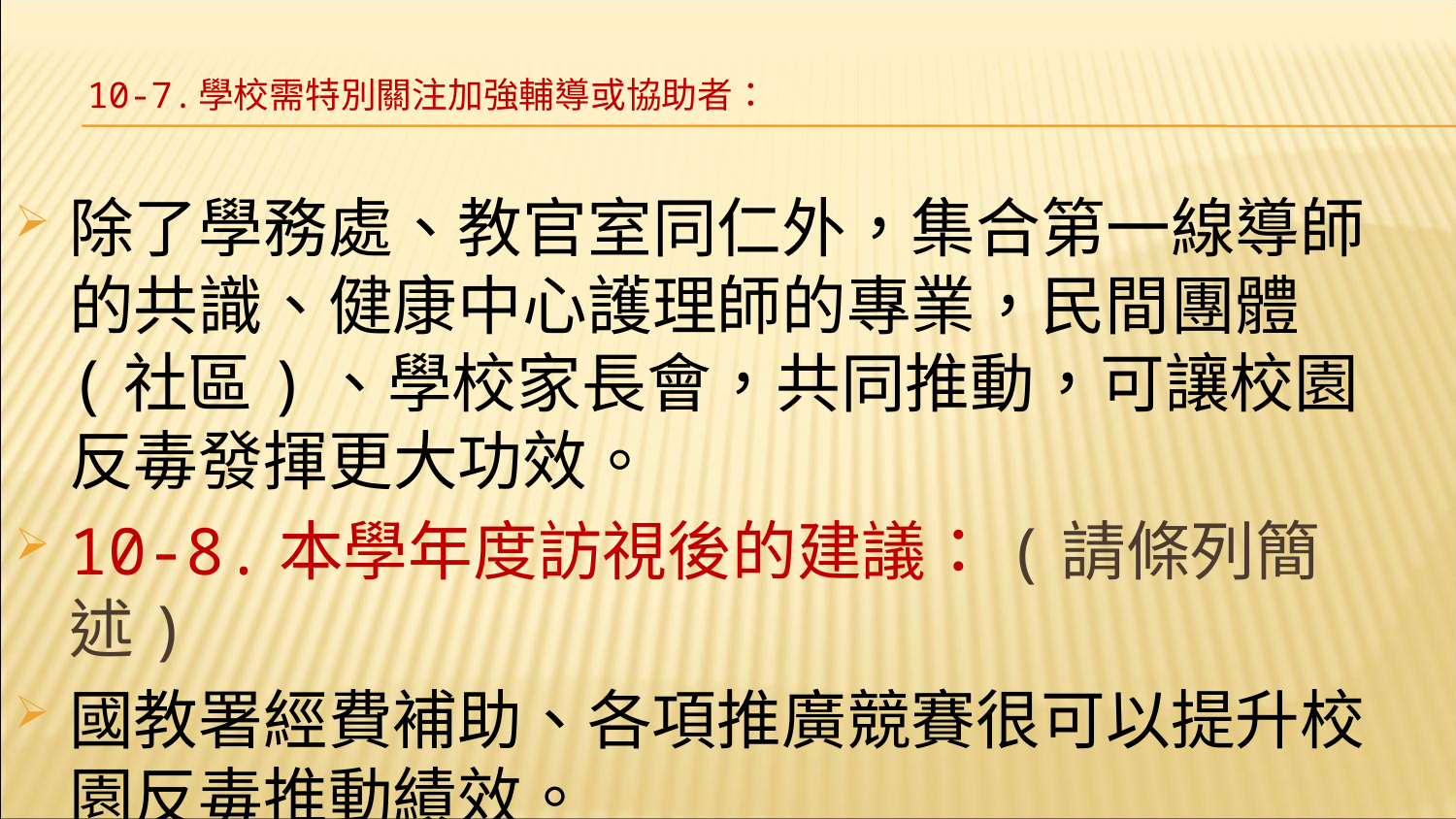

# 10-7.學校需特別關注加強輔導或協助者：
除了學務處、教官室同仁外，集合第一線導師的共識、健康中心護理師的專業，民間團體(社區)、學校家長會，共同推動，可讓校園反毒發揮更大功效。
10-8.本學年度訪視後的建議：(請條列簡述)
國教署經費補助、各項推廣競賽很可以提升校園反毒推動績效。